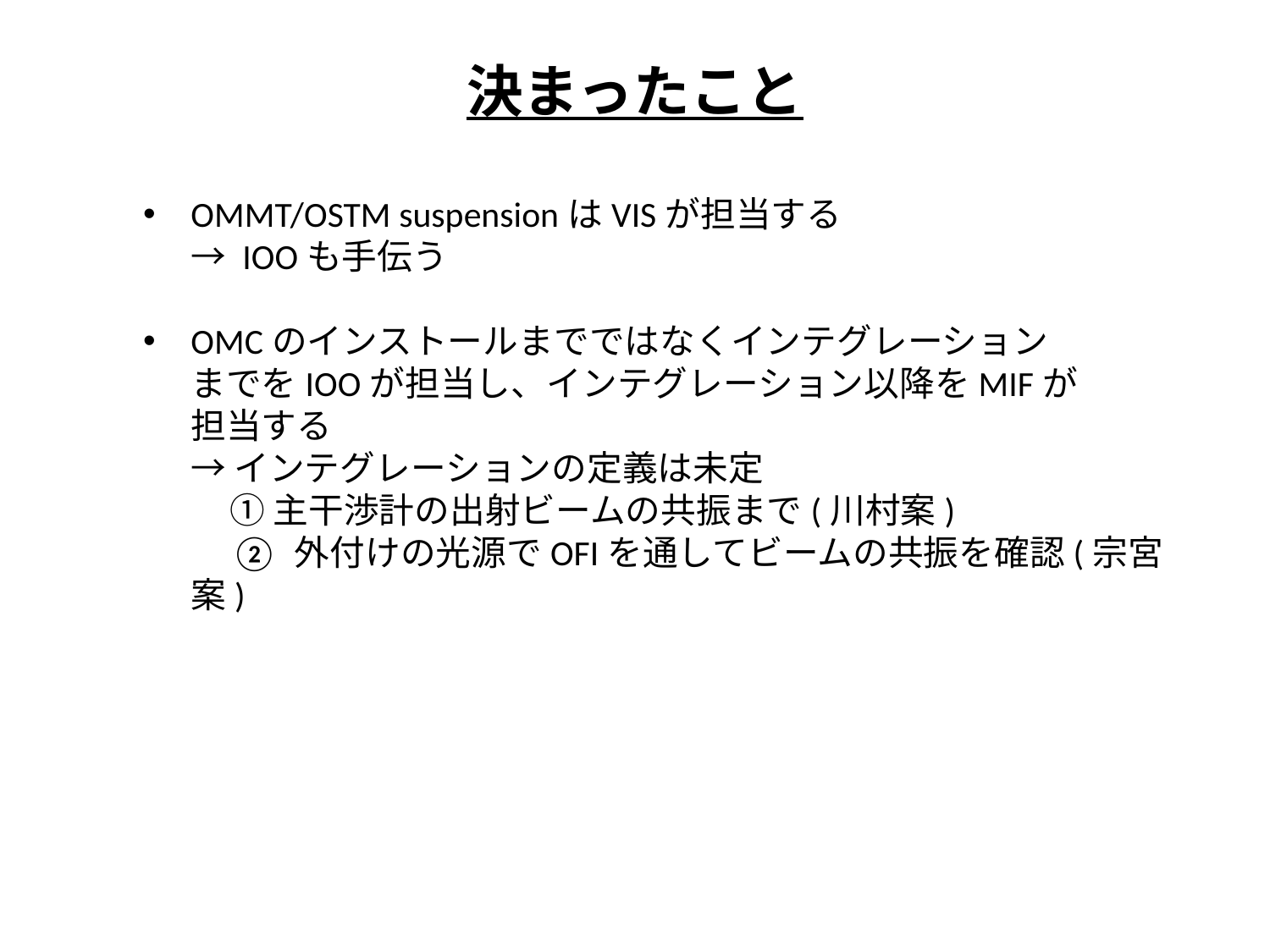

# 決まったこと
OMMT/OSTM suspensionはVISが担当する
→ IOOも手伝う

OMCのインストールまでではなくインテグレーション
までをIOOが担当し、インテグレーション以降をMIFが
担当する
→ インテグレーションの定義は未定
     ① 主干渉計の出射ビームの共振まで(川村案)
     ② 外付けの光源でOFIを通してビームの共振を確認(宗宮案)